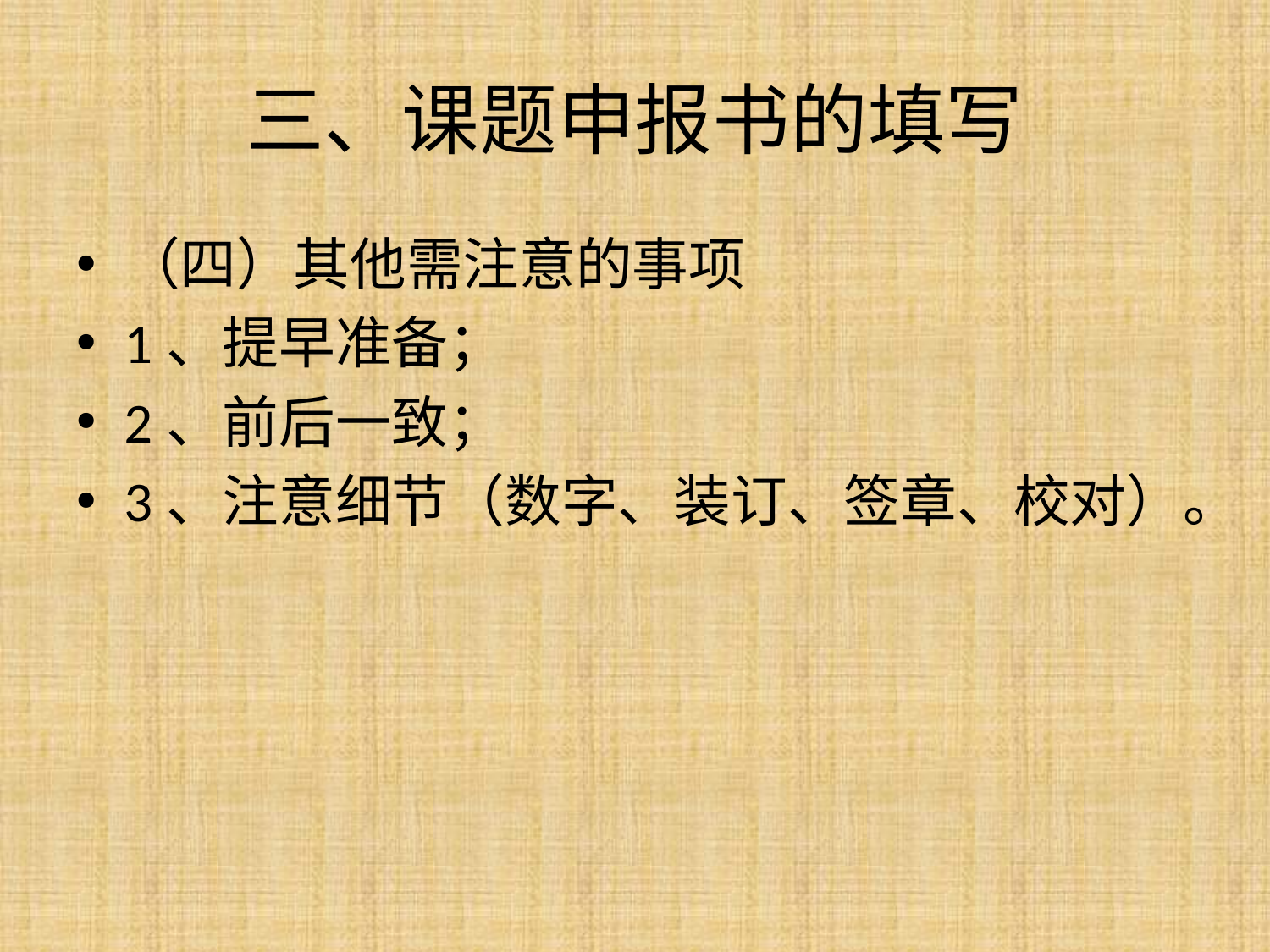

# 三、课题申报书的填写
（四）其他需注意的事项
1、提早准备；
2、前后一致；
3、注意细节（数字、装订、签章、校对）。